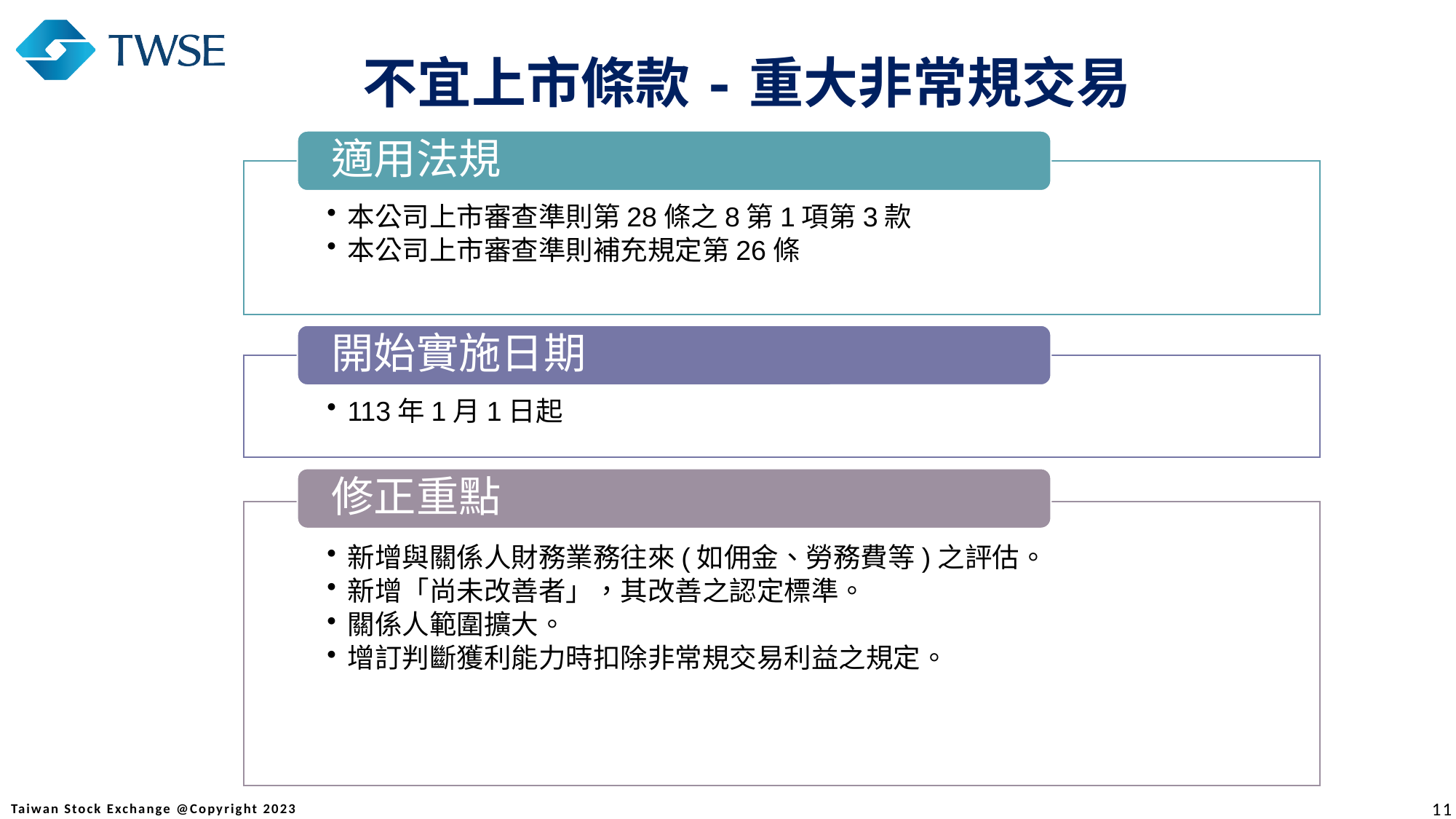

不宜上市條款-重大非常規交易
本公司上市審查準則第28條之8第1項第3款
本公司上市審查準則補充規定第26條
適用法規
113年1月1日起
開始實施日期
新增與關係人財務業務往來(如佣金、勞務費等)之評估。
新增「尚未改善者」，其改善之認定標準。
關係人範圍擴大。
增訂判斷獲利能力時扣除非常規交易利益之規定。
修正重點
11